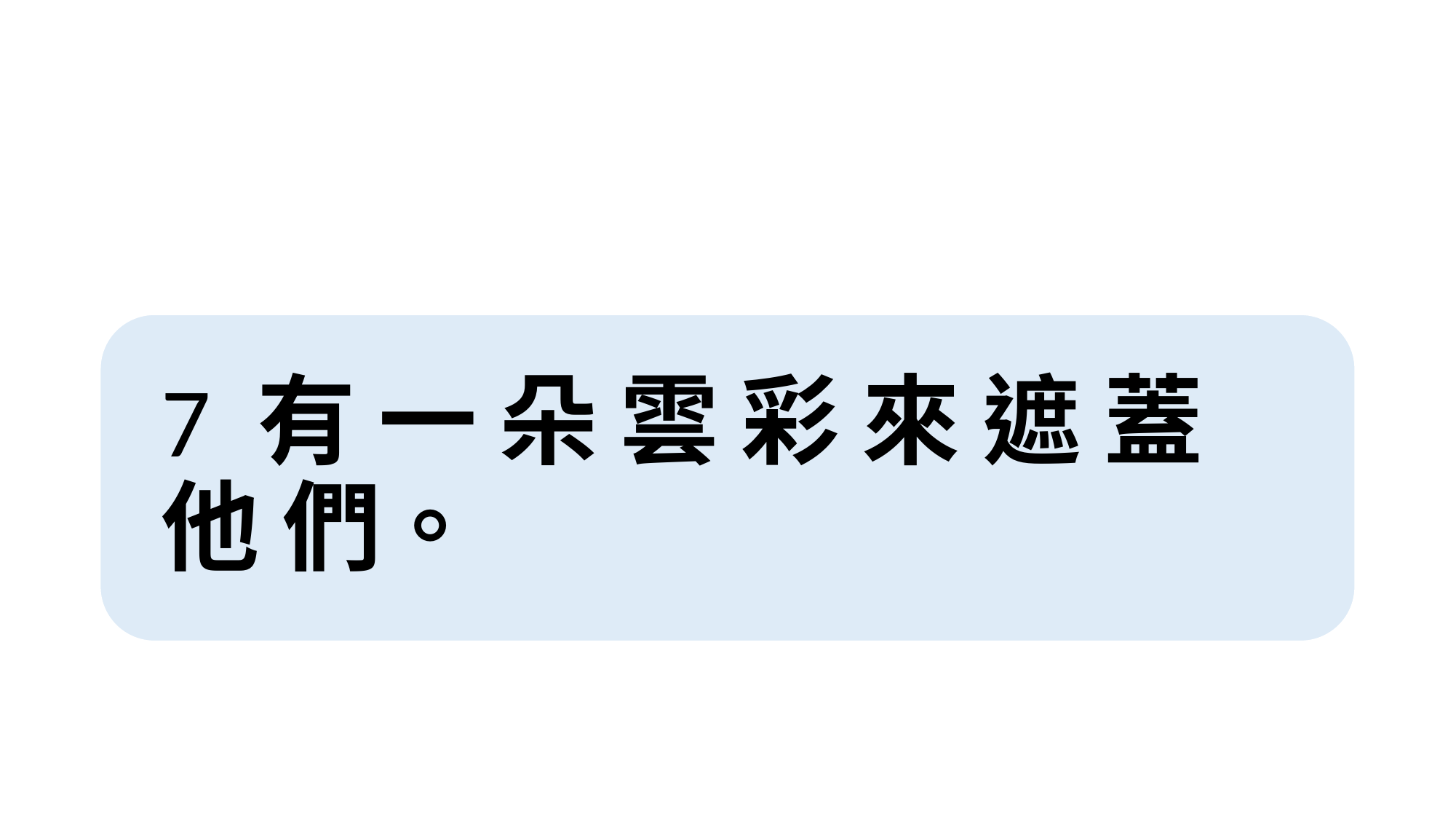

#
7 有 一 朵 雲 彩 來 遮 蓋 他 們。